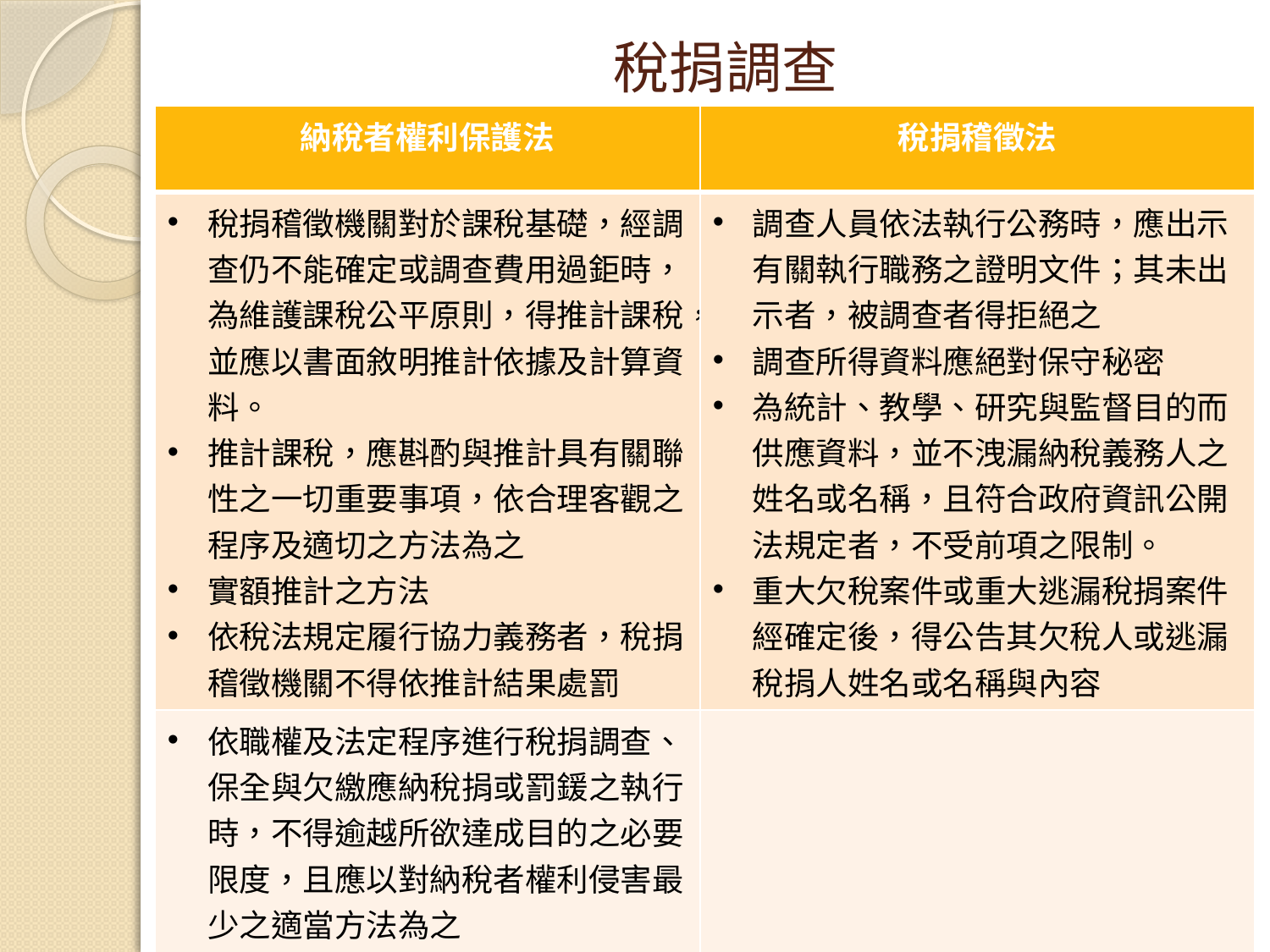

# 稅捐調查
| 納稅者權利保護法 | 稅捐稽徵法 |
| --- | --- |
| 稅捐稽徵機關對於課稅基礎，經調查仍不能確定或調查費用過鉅時，為維護課稅公平原則，得推計課稅，並應以書面敘明推計依據及計算資料。 推計課稅，應斟酌與推計具有關聯性之一切重要事項，依合理客觀之程序及適切之方法為之 實額推計之方法 依稅法規定履行協力義務者，稅捐稽徵機關不得依推計結果處罰 | 調查人員依法執行公務時，應出示有關執行職務之證明文件；其未出示者，被調查者得拒絕之 調查所得資料應絕對保守秘密 為統計、教學、研究與監督目的而供應資料，並不洩漏納稅義務人之姓名或名稱，且符合政府資訊公開法規定者，不受前項之限制。 重大欠稅案件或重大逃漏稅捐案件經確定後，得公告其欠稅人或逃漏稅捐人姓名或名稱與內容 |
| 依職權及法定程序進行稅捐調查、保全與欠繳應納稅捐或罰鍰之執行時，不得逾越所欲達成目的之必要限度，且應以對納稅者權利侵害最少之適當方法為之 |  |